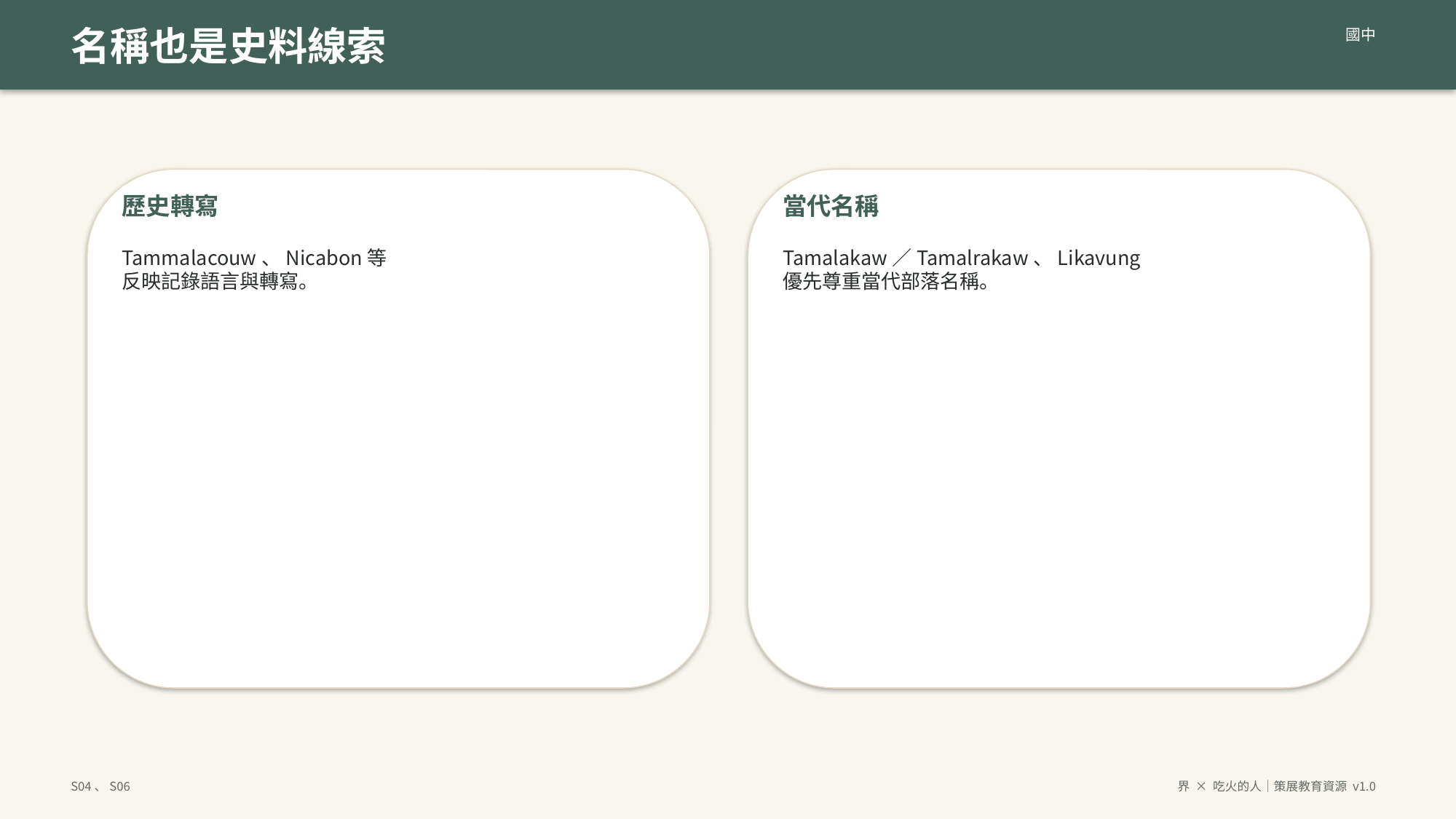

名稱也是史料線索
國中

歷史轉寫
當代名稱
Tammalacouw、Nicabon等
反映記錄語言與轉寫。
Tamalakaw／Tamalrakaw、Likavung
優先尊重當代部落名稱。
S04、S06
界 × 吃火的人｜策展教育資源 v1.0